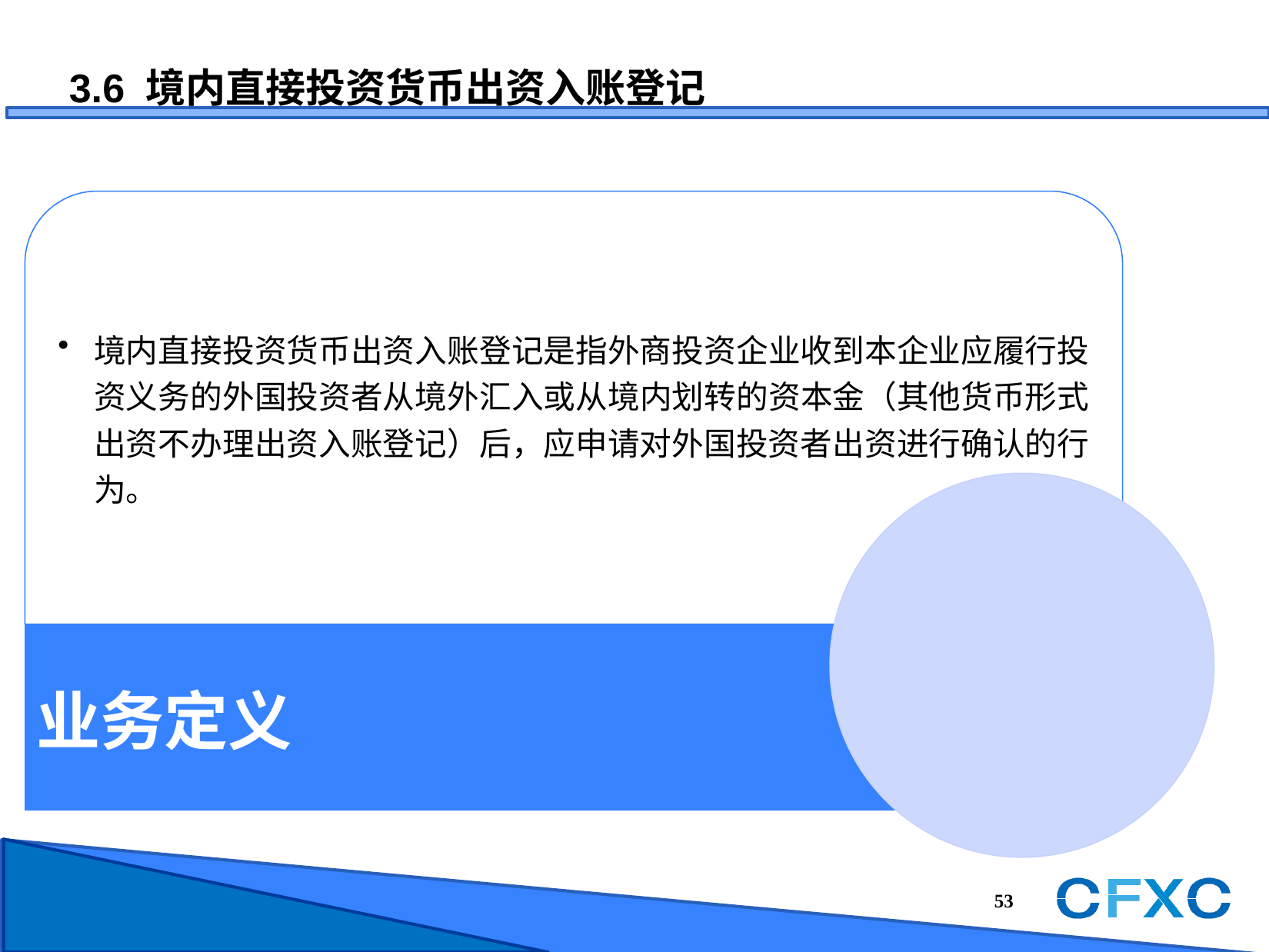

3.6 境内直接投资货币出资入账登记
业务定义
境内直接投资货币出资入账登记是指外商投资企业收到本企业应履行投资义务的外国投资者从境外汇入或从境内划转的资本金（其他货币形式出资不办理出资入账登记）后，应申请对外国投资者出资进行确认的行为。
53